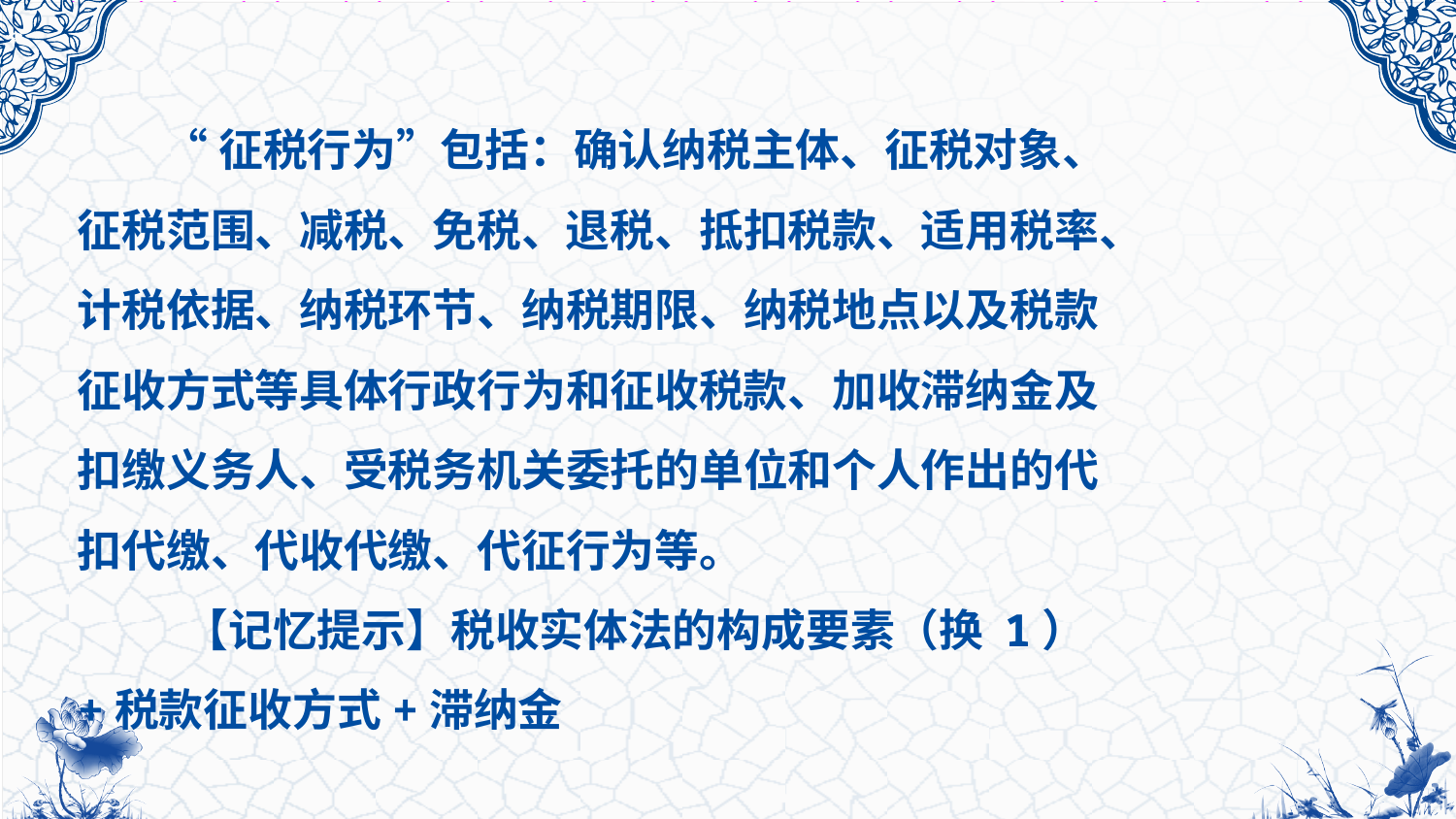

“征税行为”包括：确认纳税主体、征税对象、征税范围、减税、免税、退税、抵扣税款、适用税率、计税依据、纳税环节、纳税期限、纳税地点以及税款征收方式等具体行政行为和征收税款、加收滞纳金及扣缴义务人、受税务机关委托的单位和个人作出的代扣代缴、代收代缴、代征行为等。
 【记忆提示】税收实体法的构成要素（换 1）+税款征收方式+滞纳金